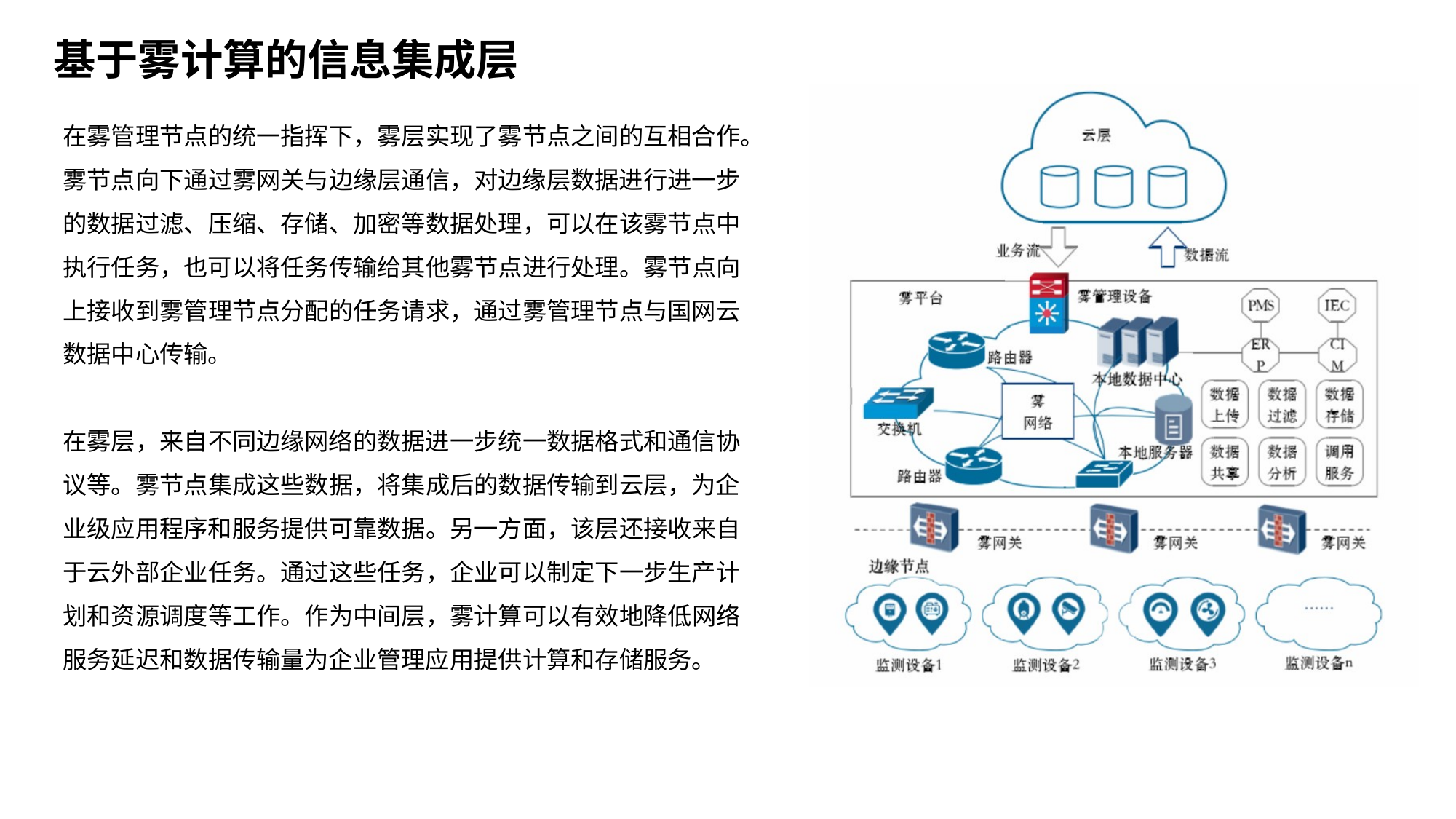

基于雾计算的信息集成层

在雾管理节点的统一指挥下，雾层实现了雾节点之间的互相合作。雾节点向下通过雾网关与边缘层通信，对边缘层数据进行进一步的数据过滤、压缩、存储、加密等数据处理，可以在该雾节点中执行任务，也可以将任务传输给其他雾节点进行处理。雾节点向上接收到雾管理节点分配的任务请求，通过雾管理节点与国网云数据中心传输。

在雾层，来自不同边缘网络的数据进一步统一数据格式和通信协议等。雾节点集成这些数据，将集成后的数据传输到云层，为企业级应用程序和服务提供可靠数据。另一方面，该层还接收来自于云外部企业任务。通过这些任务，企业可以制定下一步生产计划和资源调度等工作。作为中间层，雾计算可以有效地降低网络服务延迟和数据传输量为企业管理应用提供计算和存储服务。